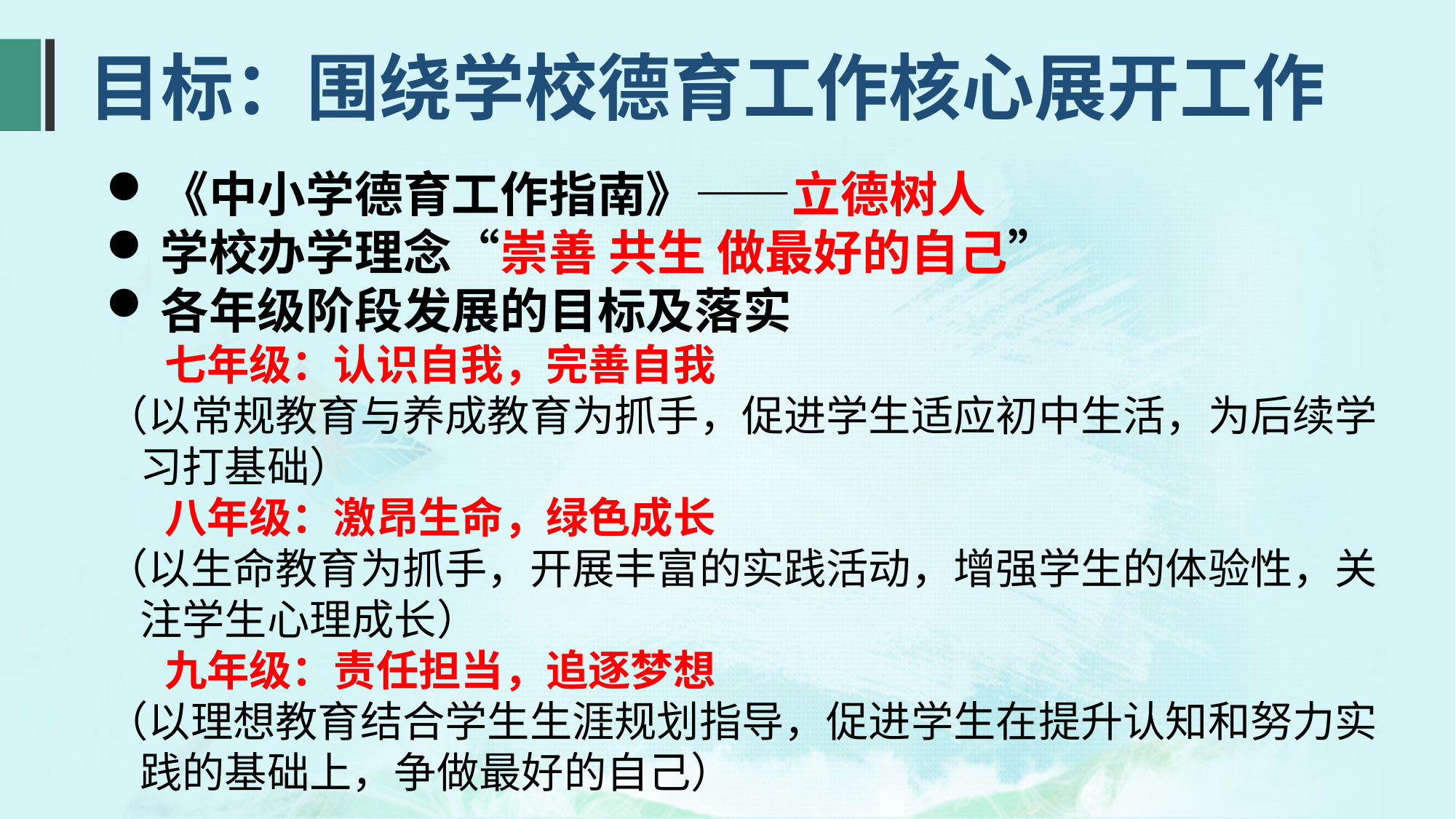

目标：围绕学校德育工作核心展开工作

《中小学德育工作指南》——立德树人
学校办学理念“崇善 共生 做最好的自己”
各年级阶段发展的目标及落实
     七年级：认识自我，完善自我
（以常规教育与养成教育为抓手，促进学生适应初中生活，为后续学习打基础）
     八年级：激昂生命，绿色成长
（以生命教育为抓手，开展丰富的实践活动，增强学生的体验性，关注学生心理成长）
     九年级：责任担当，追逐梦想
（以理想教育结合学生生涯规划指导，促进学生在提升认知和努力实践的基础上，争做最好的自己）